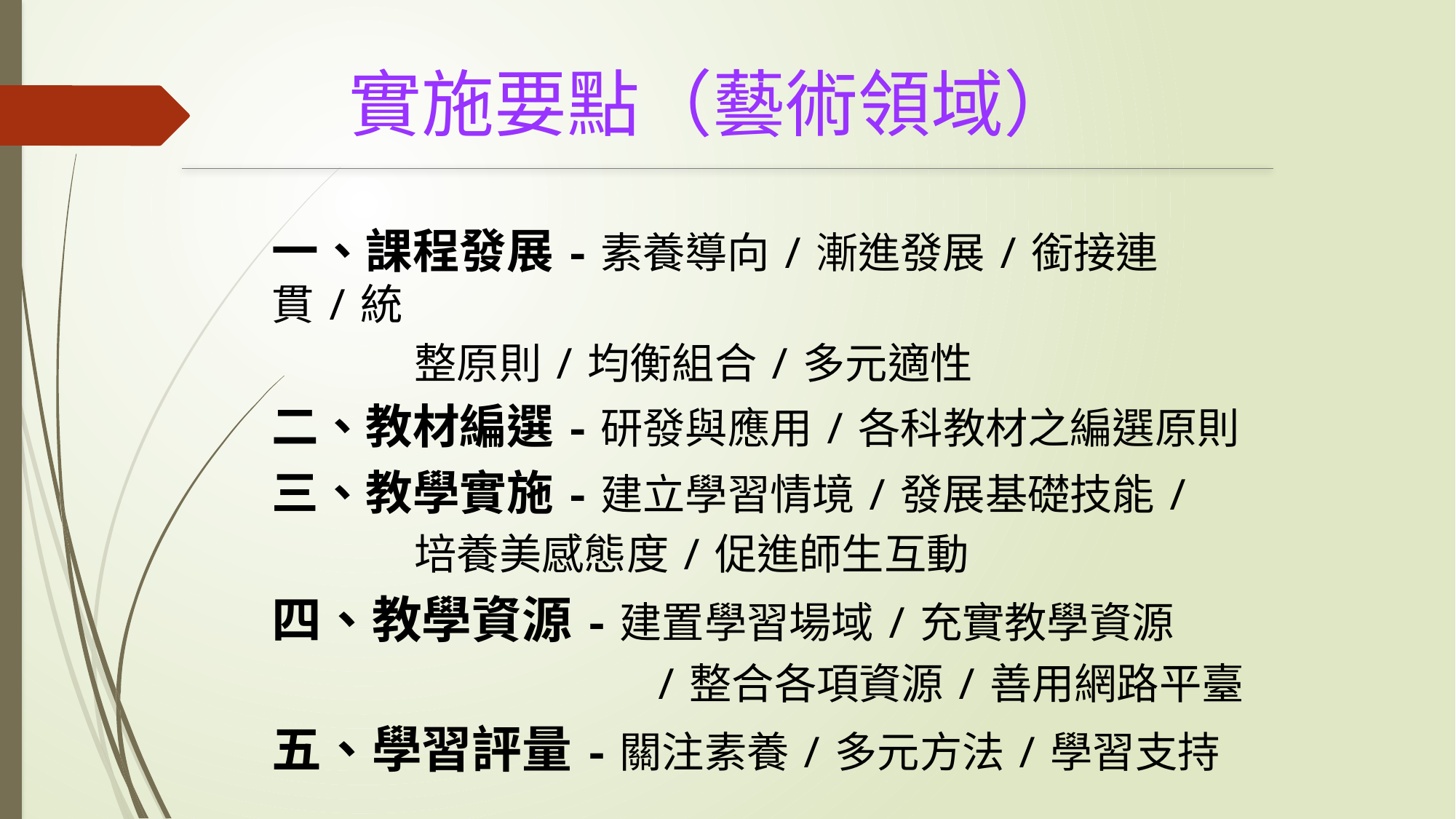

# 實施要點（藝術領域）

一、課程發展-素養導向/漸進發展/銜接連貫/統
              整原則/均衡組合/多元適性
二、教材編選-研發與應用/各科教材之編選原則
三、教學實施-建立學習情境/發展基礎技能/
              培養美感態度/促進師生互動
四、教學資源-建置學習場域/充實教學資源
               /整合各項資源/善用網路平臺
五、學習評量-關注素養/多元方法/學習支持